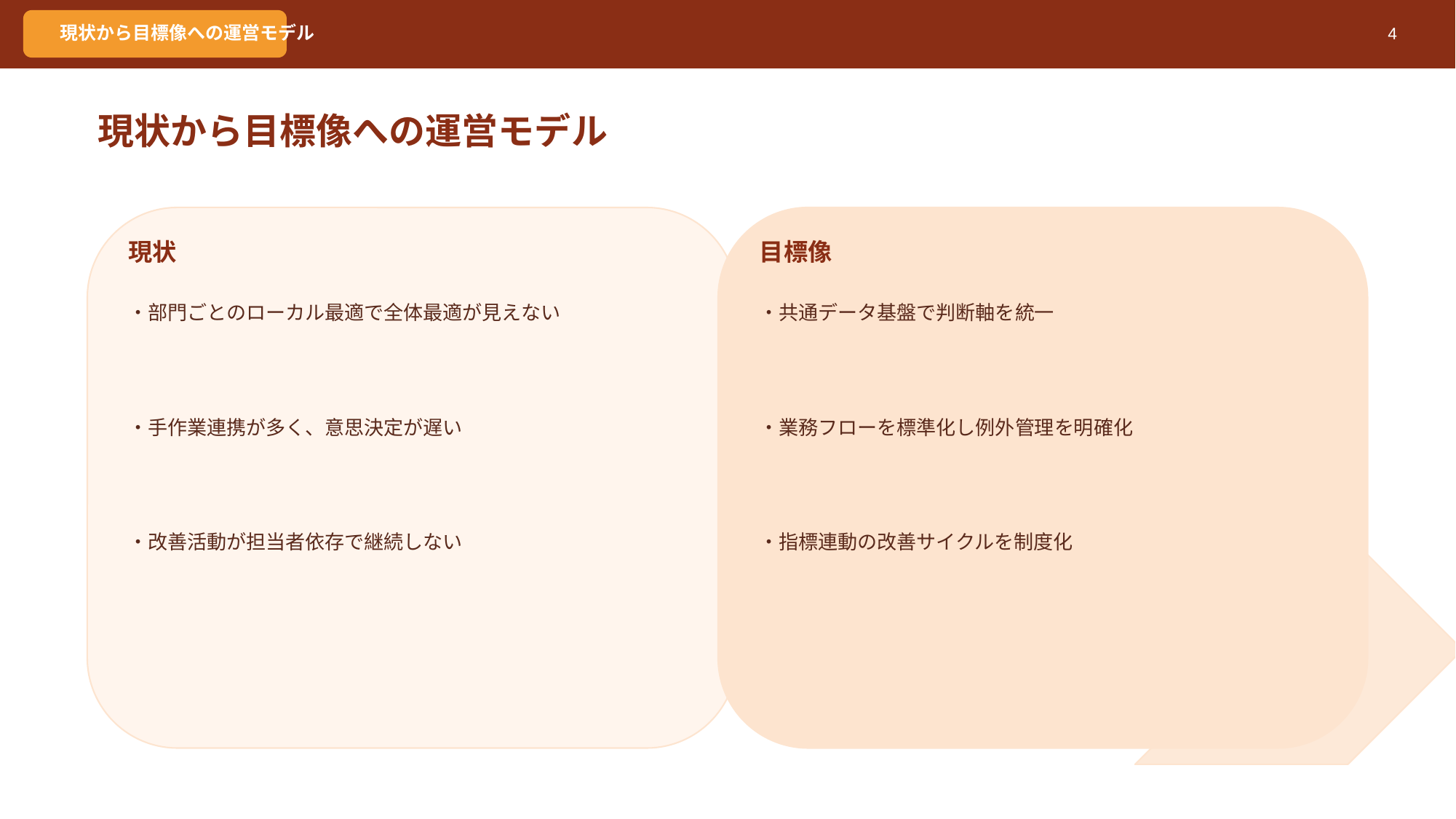

現状から目標像への運営モデル
4
現状から目標像への運営モデル

現状
目標像
・部門ごとのローカル最適で全体最適が見えない
・共通データ基盤で判断軸を統一
・手作業連携が多く、意思決定が遅い
・業務フローを標準化し例外管理を明確化
・改善活動が担当者依存で継続しない
・指標連動の改善サイクルを制度化